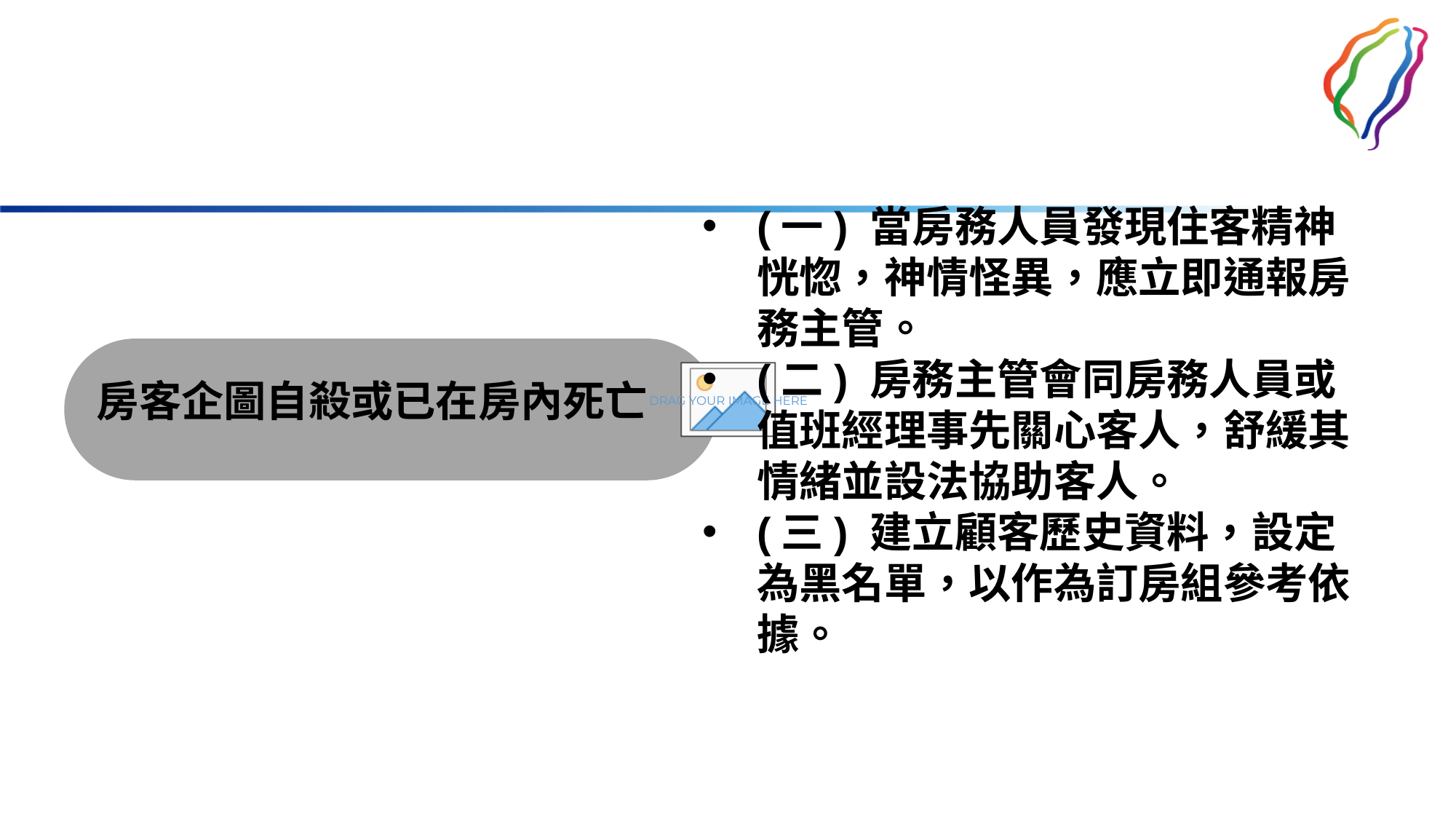

(一) 當房務人員發現住客精神恍惚，神情怪異，應立即通報房務主管。
(二) 房務主管會同房務人員或值班經理事先關心客人，舒緩其情緒並設法協助客人。
(三) 建立顧客歷史資料，設定為黑名單，以作為訂房組參考依據。

房客企圖自殺或已在房內死亡